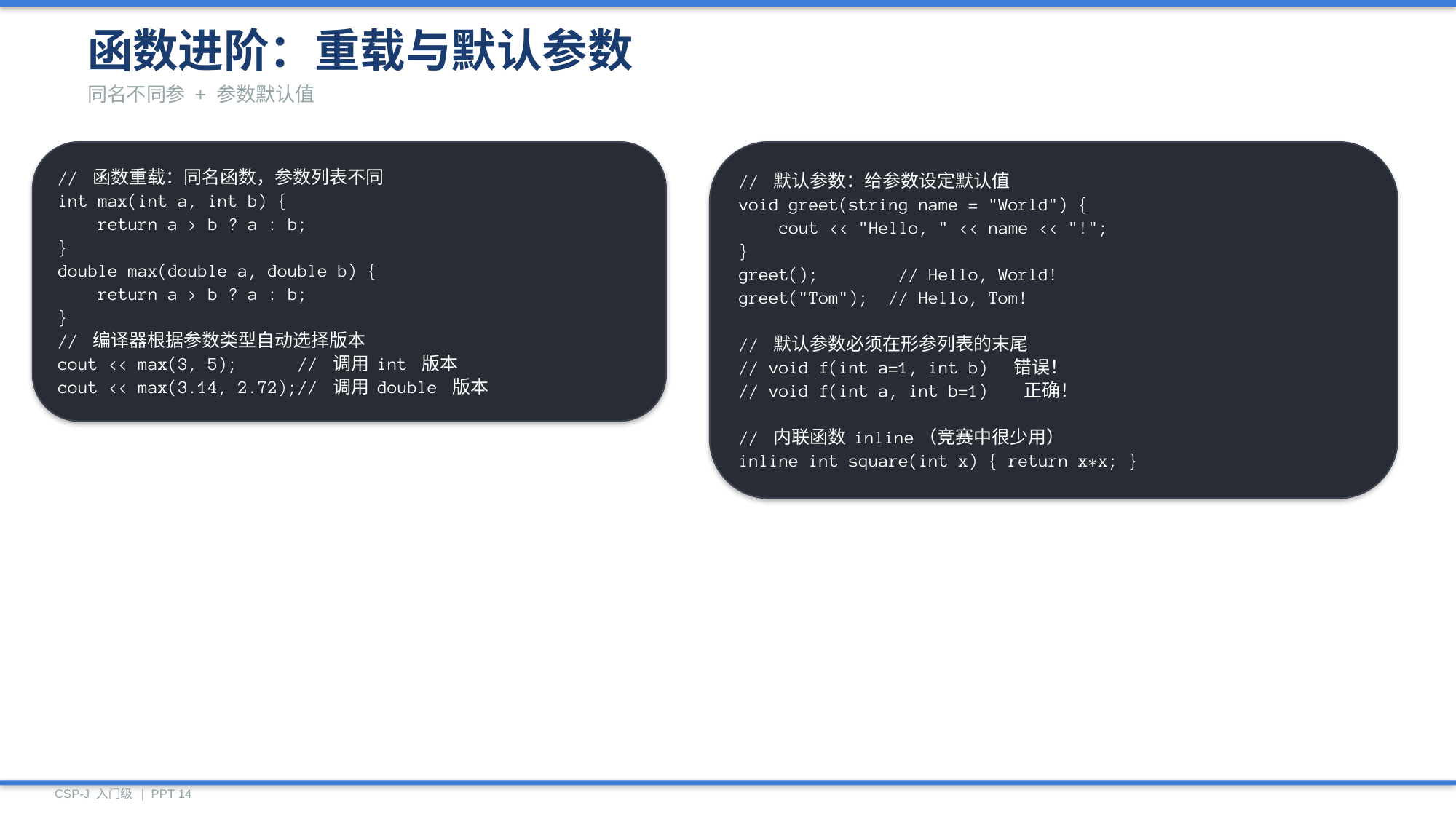

函数进阶：重载与默认参数
同名不同参 + 参数默认值
// 函数重载：同名函数，参数列表不同
int max(int a, int b) {
    return a > b ? a : b;
}
double max(double a, double b) {
    return a > b ? a : b;
}
// 编译器根据参数类型自动选择版本
cout << max(3, 5);      // 调用 int 版本
cout << max(3.14, 2.72);// 调用 double 版本
// 默认参数：给参数设定默认值
void greet(string name = "World") {
    cout << "Hello, " << name << "!";
}
greet();        // Hello, World!
greet("Tom");  // Hello, Tom!

// 默认参数必须在形参列表的末尾
// void f(int a=1, int b)  错误！
// void f(int a, int b=1)   正确！

// 内联函数 inline（竞赛中很少用）
inline int square(int x) { return x*x; }

CSP-J 入门级  |  PPT 14